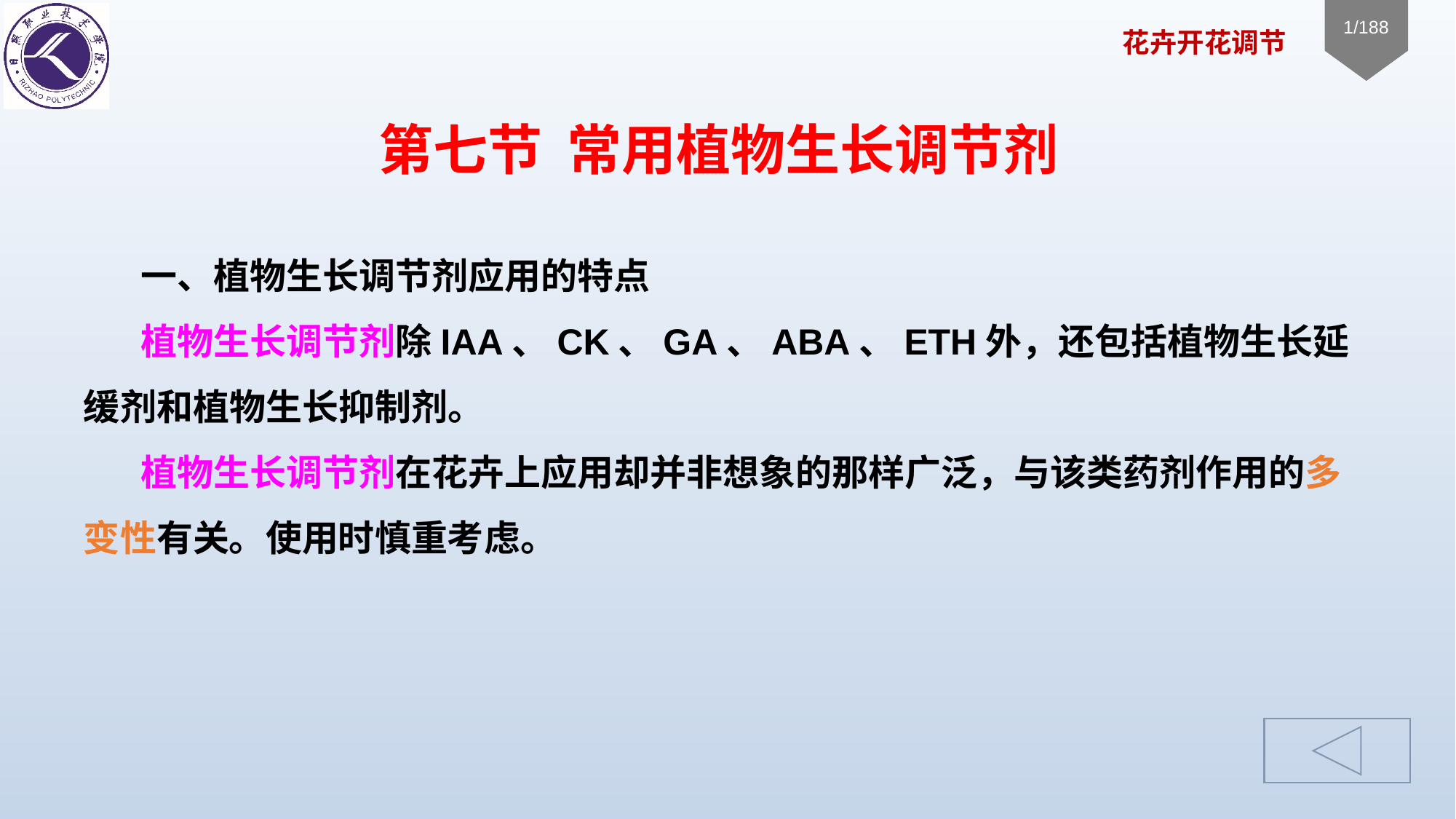

# 第七节  常用植物生长调节剂
一、植物生长调节剂应用的特点
植物生长调节剂除IAA、CK、GA、ABA、ETH外，还包括植物生长延缓剂和植物生长抑制剂。
植物生长调节剂在花卉上应用却并非想象的那样广泛，与该类药剂作用的多变性有关。使用时慎重考虑。